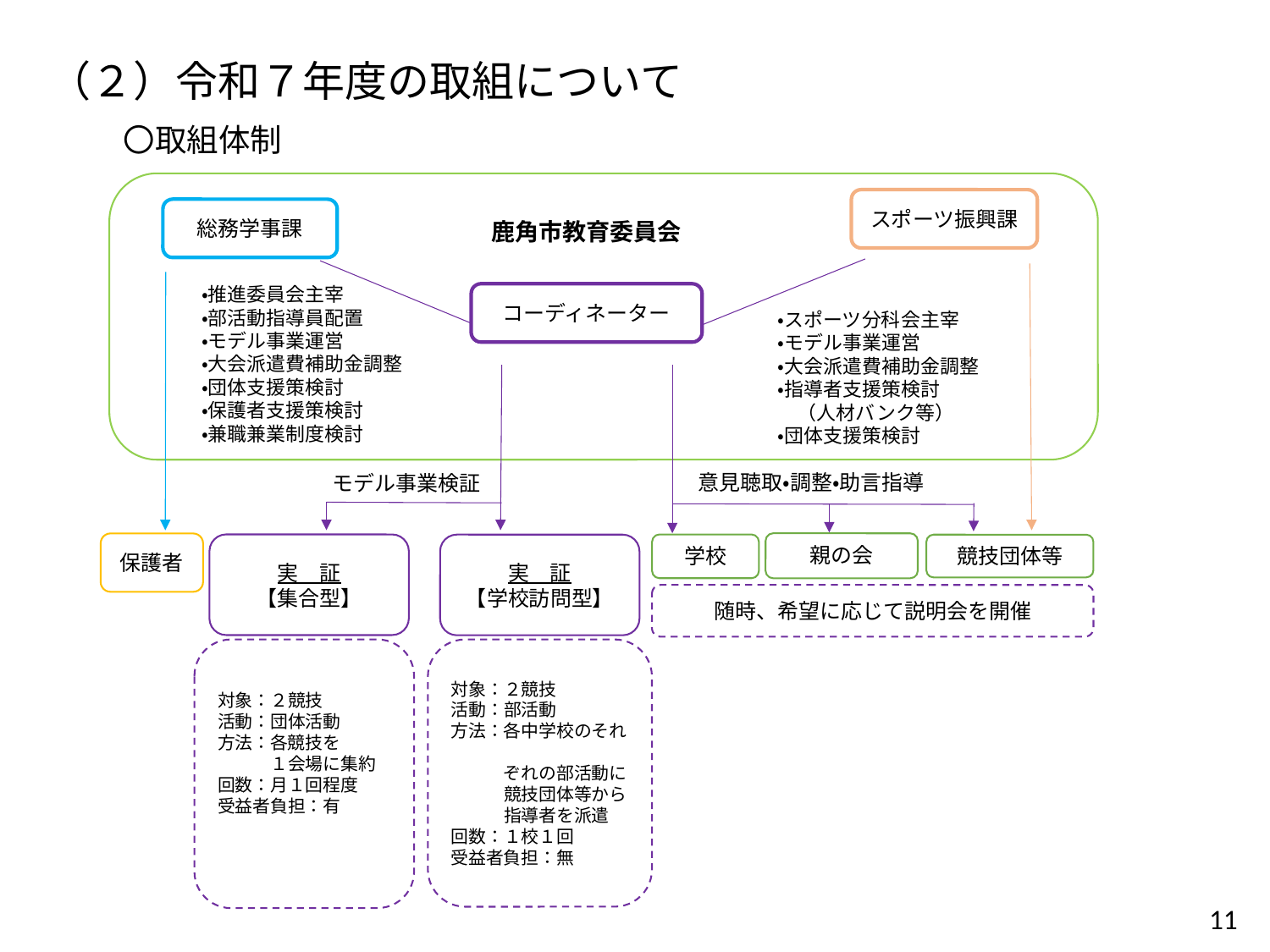

（２）令和７年度の取組について
〇取組体制

スポーツ振興課
総務学事課
鹿角市教育委員会
・推進委員会主宰
・部活動指導員配置
・モデル事業運営
・大会派遣費補助金調整
・団体支援策検討
・保護者支援策検討
・兼職兼業制度検討
コーディネーター
・スポーツ分科会主宰
・モデル事業運営
・大会派遣費補助金調整
・指導者支援策検討
　（人材バンク等）
・団体支援策検討
意見聴取・調整・助言指導
モデル事業検証
親の会
保護者
実　証
【集合型】
学校
競技団体等
実　証
【学校訪問型】
随時、希望に応じて説明会を開催
対象：２競技
活動：団体活動
方法：各競技を
　　　１会場に集約
回数：月１回程度
受益者負担：有

対象：２競技
活動：部活動
方法：各中学校のそれ
　　　ぞれの部活動に
　　　競技団体等から
　　　指導者を派遣
回数：１校１回
受益者負担：無
11